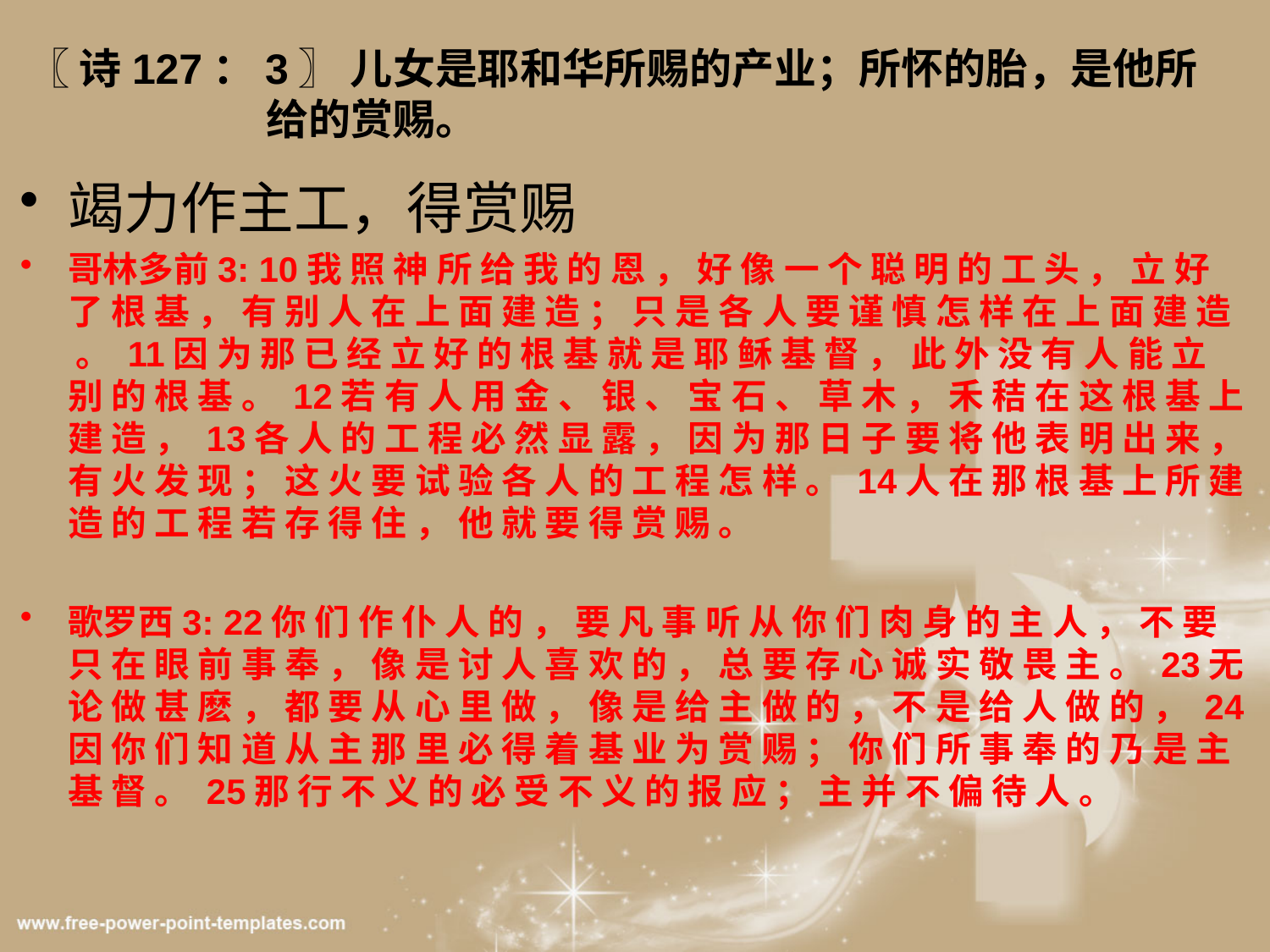

# 〖 诗127：3〗 儿女是耶和华所赐的产业；所怀的胎，是他所 给的赏赐。
竭力作主工，得赏赐
哥林多前3: 10我 照 神 所 给 我 的 恩 ， 好 像 一 个 聪 明 的 工 头 ， 立 好 了 根 基 ， 有 别 人 在 上 面 建 造 ； 只 是 各 人 要 谨 慎 怎 样 在 上 面 建 造 。 11因 为 那 已 经 立 好 的 根 基 就 是 耶 稣 基 督 ， 此 外 没 有 人 能 立 别 的 根 基 。 12若 有 人 用 金 、 银 、 宝 石 、 草 木 ， 禾 秸 在 这 根 基 上 建 造 ， 13各 人 的 工 程 必 然 显 露 ， 因 为 那 日 子 要 将 他 表 明 出 来 ， 有 火 发 现 ； 这 火 要 试 验 各 人 的 工 程 怎 样 。 14人 在 那 根 基 上 所 建 造 的 工 程 若 存 得 住 ， 他 就 要 得 赏 赐 。

歌罗西3: 22你 们 作 仆 人 的 ， 要 凡 事 听 从 你 们 肉 身 的 主 人 ， 不 要 只 在 眼 前 事 奉 ， 像 是 讨 人 喜 欢 的 ， 总 要 存 心 诚 实 敬 畏 主 。 23无 论 做 甚 麽 ， 都 要 从 心 里 做 ， 像 是 给 主 做 的 ， 不 是 给 人 做 的 ， 24因 你 们 知 道 从 主 那 里 必 得 着 基 业 为 赏 赐 ； 你 们 所 事 奉 的 乃 是 主 基 督 。 25那 行 不 义 的 必 受 不 义 的 报 应 ； 主 并 不 偏 待 人 。